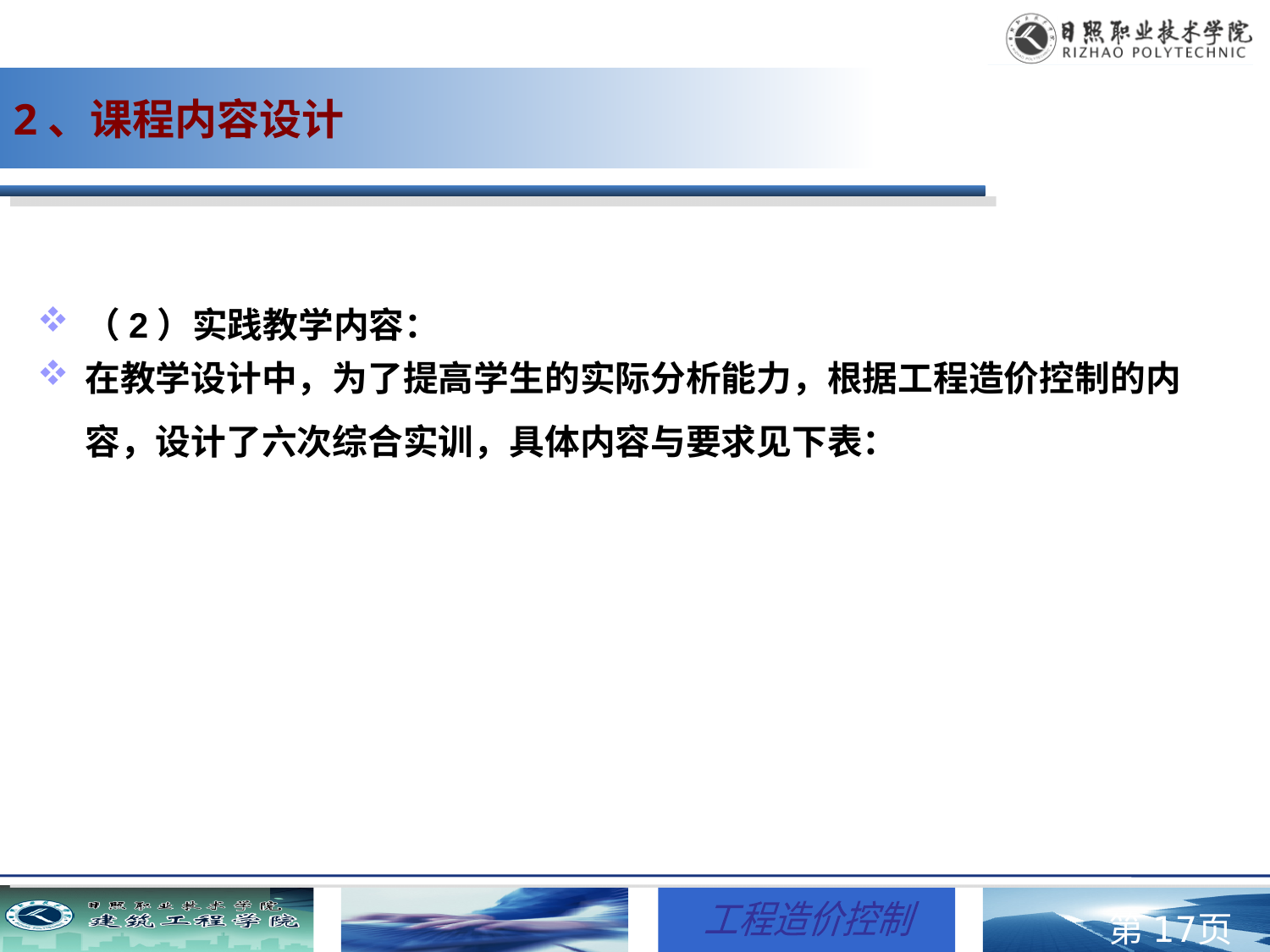

2、课程内容设计
（2）实践教学内容：
在教学设计中，为了提高学生的实际分析能力，根据工程造价控制的内容，设计了六次综合实训，具体内容与要求见下表：
第17页